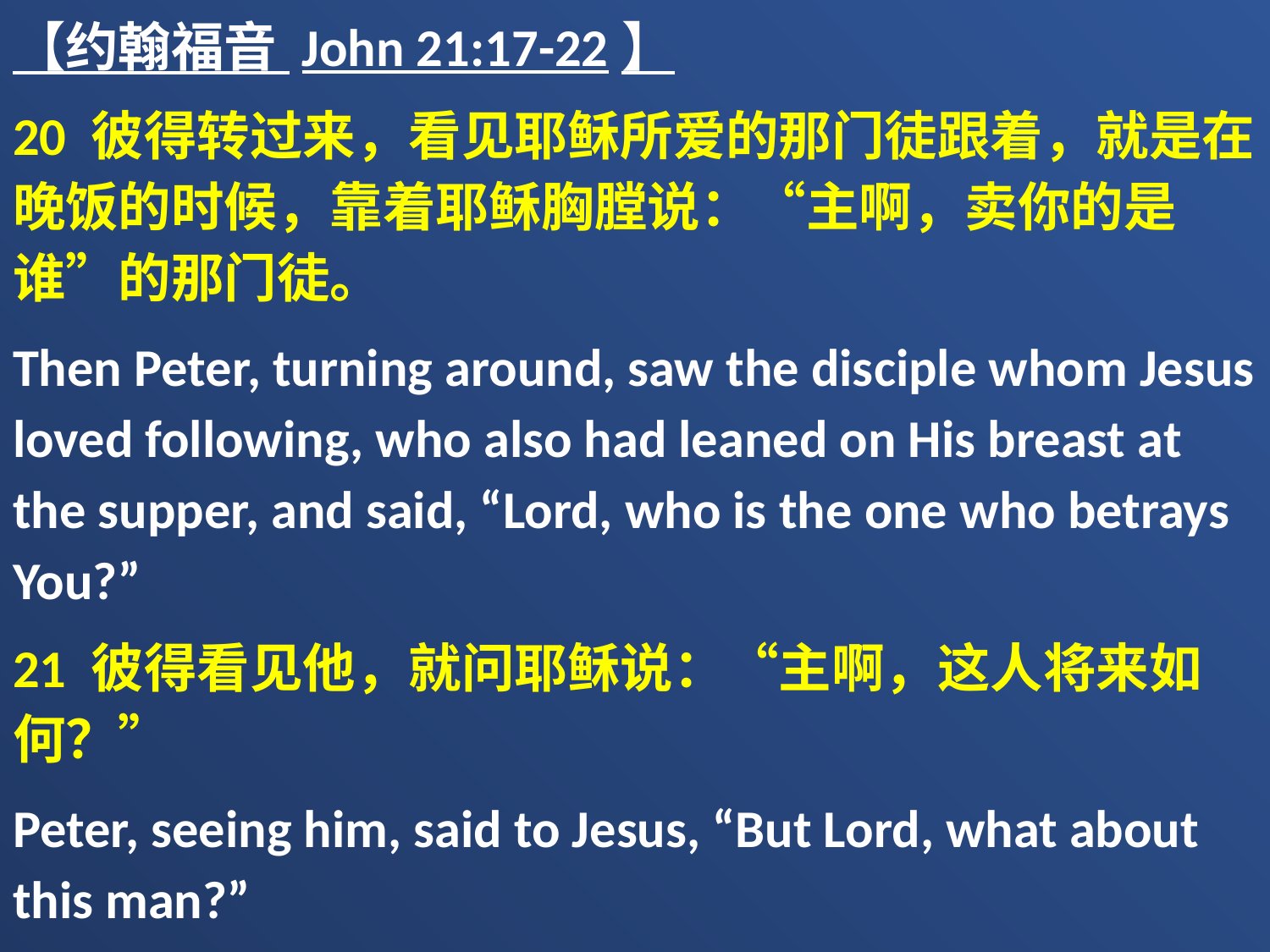

【约翰福音 John 21:17-22】
20 彼得转过来，看见耶稣所爱的那门徒跟着，就是在晚饭的时候，靠着耶稣胸膛说：“主啊，卖你的是谁”的那门徒。
Then Peter, turning around, saw the disciple whom Jesus loved following, who also had leaned on His breast at the supper, and said, “Lord, who is the one who betrays You?”
21 彼得看见他，就问耶稣说：“主啊，这人将来如何？”
Peter, seeing him, said to Jesus, “But Lord, what about this man?”